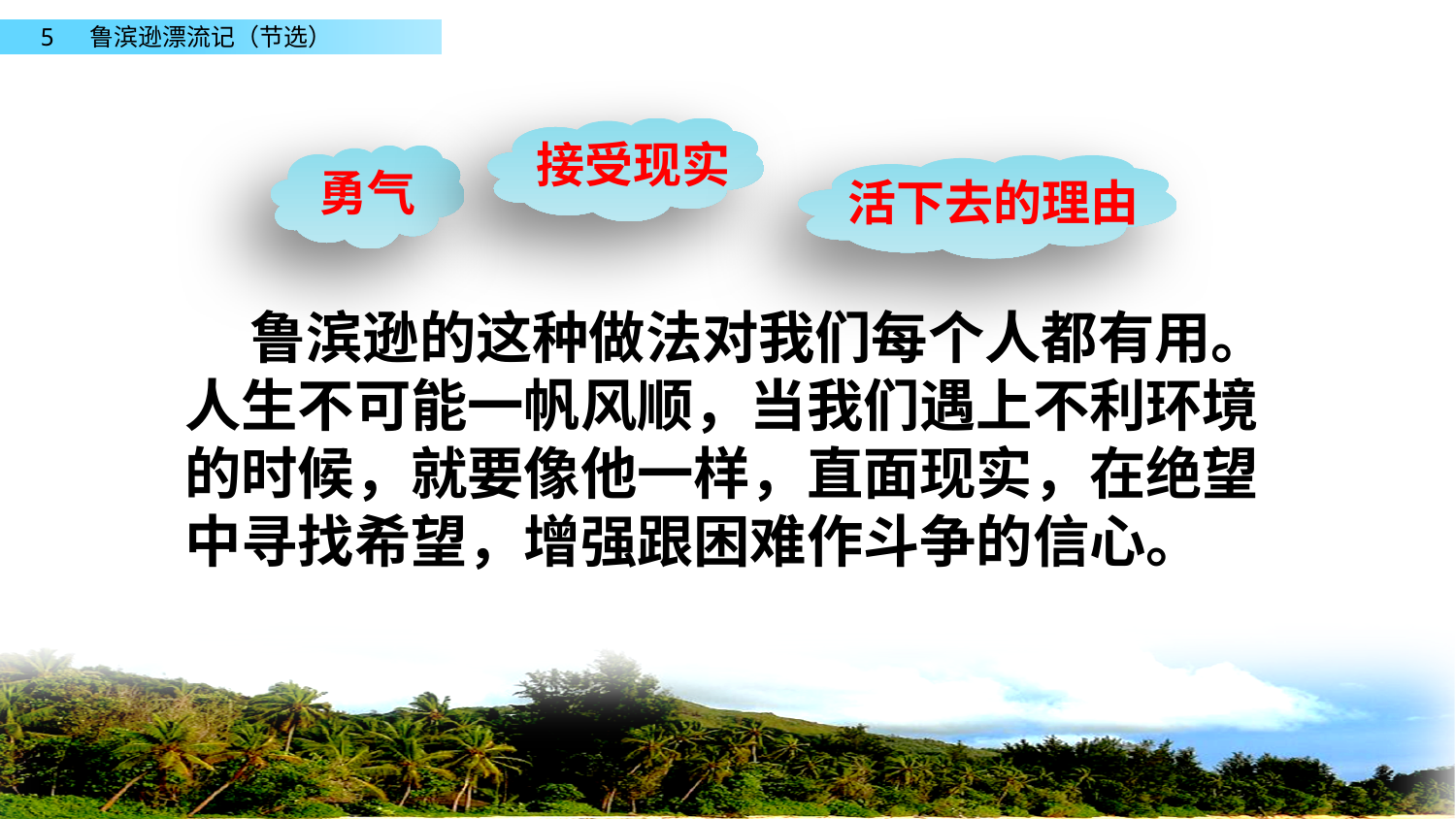

接受现实

勇气

活下去的理由
    鲁滨逊的这种做法对我们每个人都有用。人生不可能一帆风顺，当我们遇上不利环境的时候，就要像他一样，直面现实，在绝望中寻找希望，增强跟困难作斗争的信心。